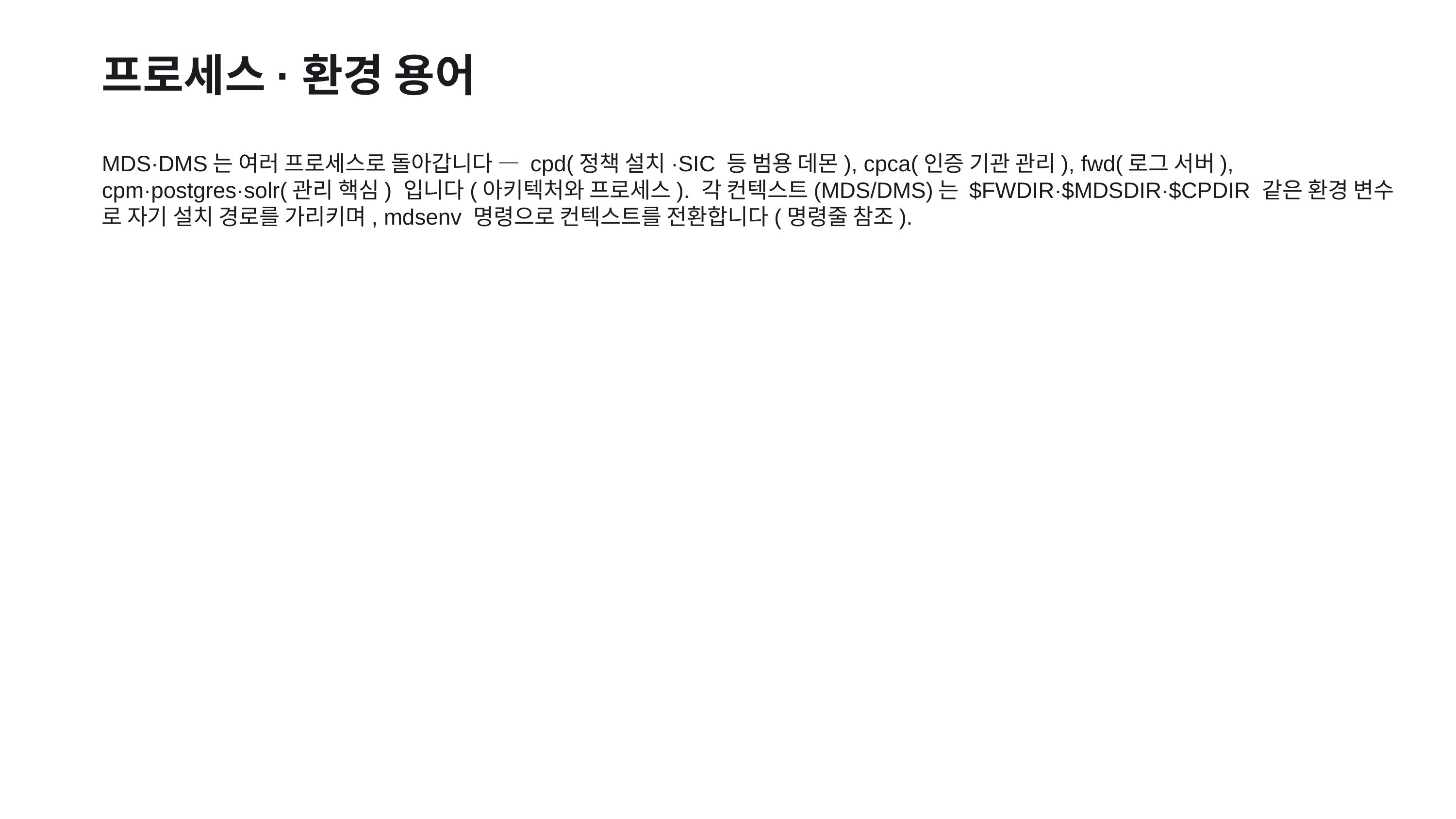

프로세스·환경 용어
MDS·DMS는 여러 프로세스로 돌아갑니다 — cpd(정책 설치·SIC 등 범용 데몬), cpca(인증 기관 관리), fwd(로그 서버), cpm·postgres·solr(관리 핵심) 입니다(아키텍처와 프로세스). 각 컨텍스트(MDS/DMS)는 $FWDIR·$MDSDIR·$CPDIR 같은 환경 변수 로 자기 설치 경로를 가리키며, mdsenv 명령으로 컨텍스트를 전환합니다(명령줄 참조).